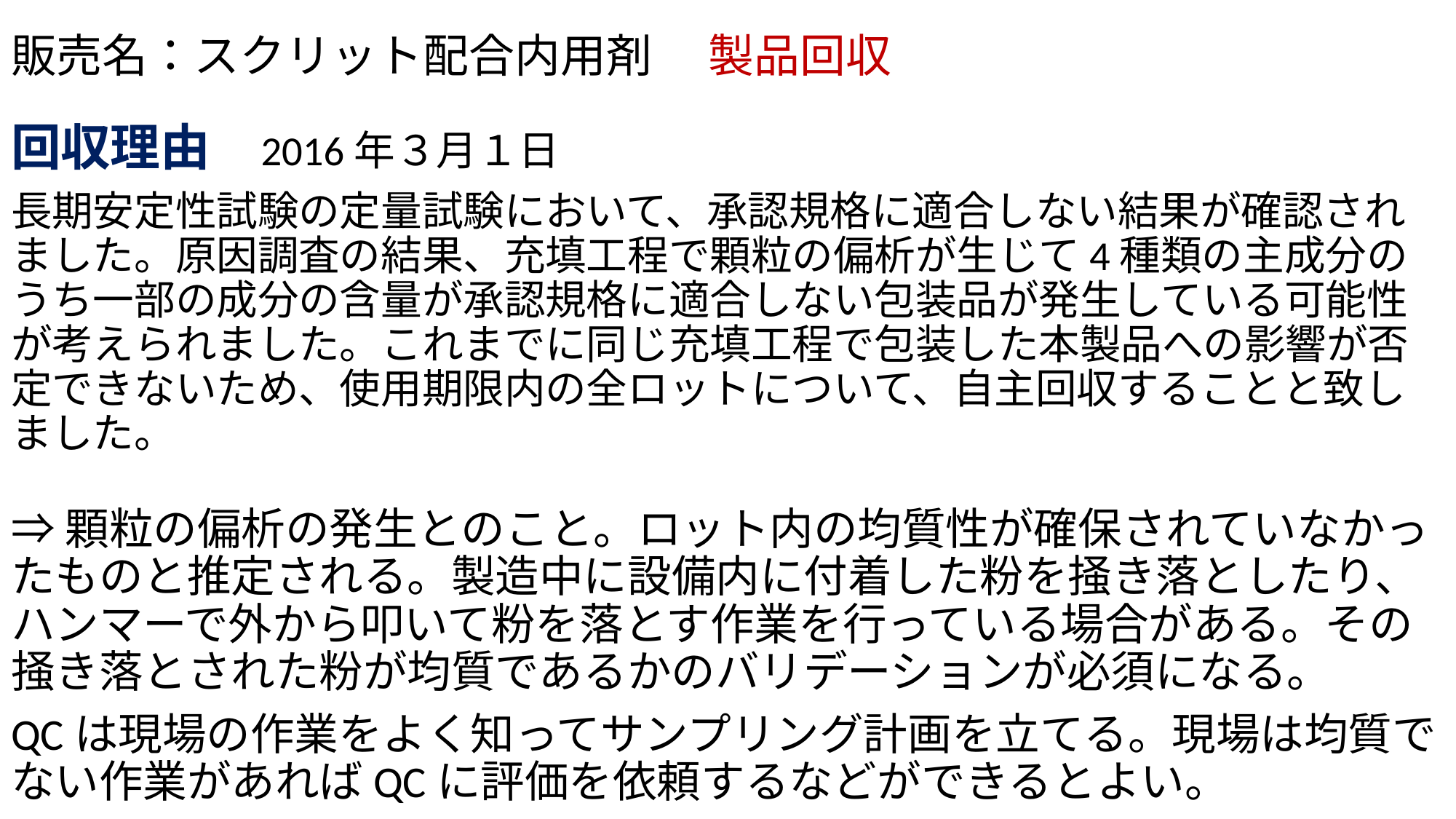

# 販売名：スクリット配合内用剤 　製品回収
回収理由　2016年３月１日
長期安定性試験の定量試験において、承認規格に適合しない結果が確認されました。原因調査の結果、充填工程で顆粒の偏析が生じて4種類の主成分のうち一部の成分の含量が承認規格に適合しない包装品が発生している可能性が考えられました。これまでに同じ充填工程で包装した本製品への影響が否定できないため、使用期限内の全ロットについて、自主回収することと致しました。

⇒顆粒の偏析の発生とのこと。ロット内の均質性が確保されていなかったものと推定される。製造中に設備内に付着した粉を掻き落としたり、ハンマーで外から叩いて粉を落とす作業を行っている場合がある。その掻き落とされた粉が均質であるかのバリデーションが必須になる。
QCは現場の作業をよく知ってサンプリング計画を立てる。現場は均質でない作業があればQCに評価を依頼するなどができるとよい。